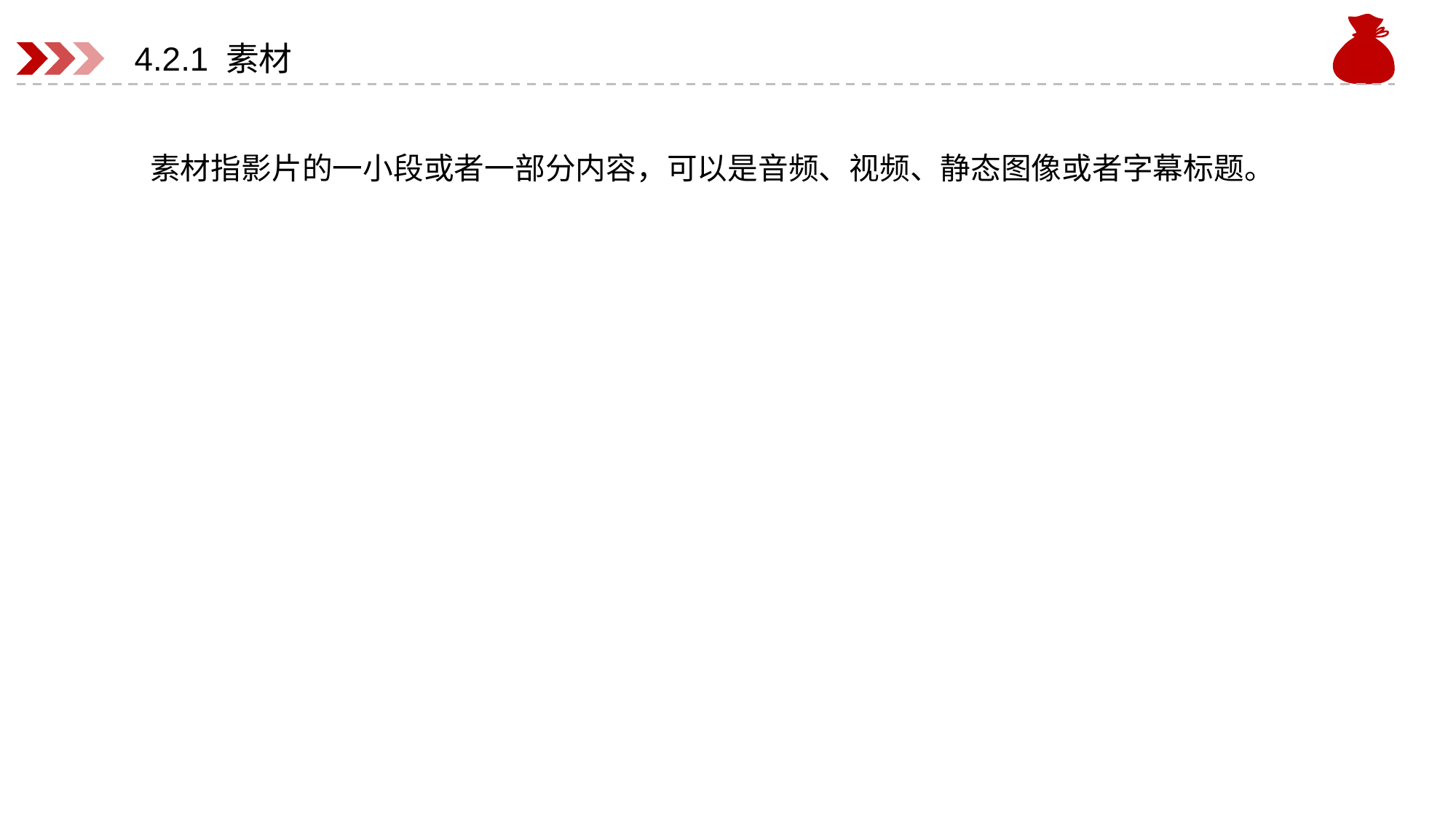

# 4.2.1 素材
10
素材指影片的一小段或者一部分内容，可以是音频、视频、静态图像或者字幕标题。